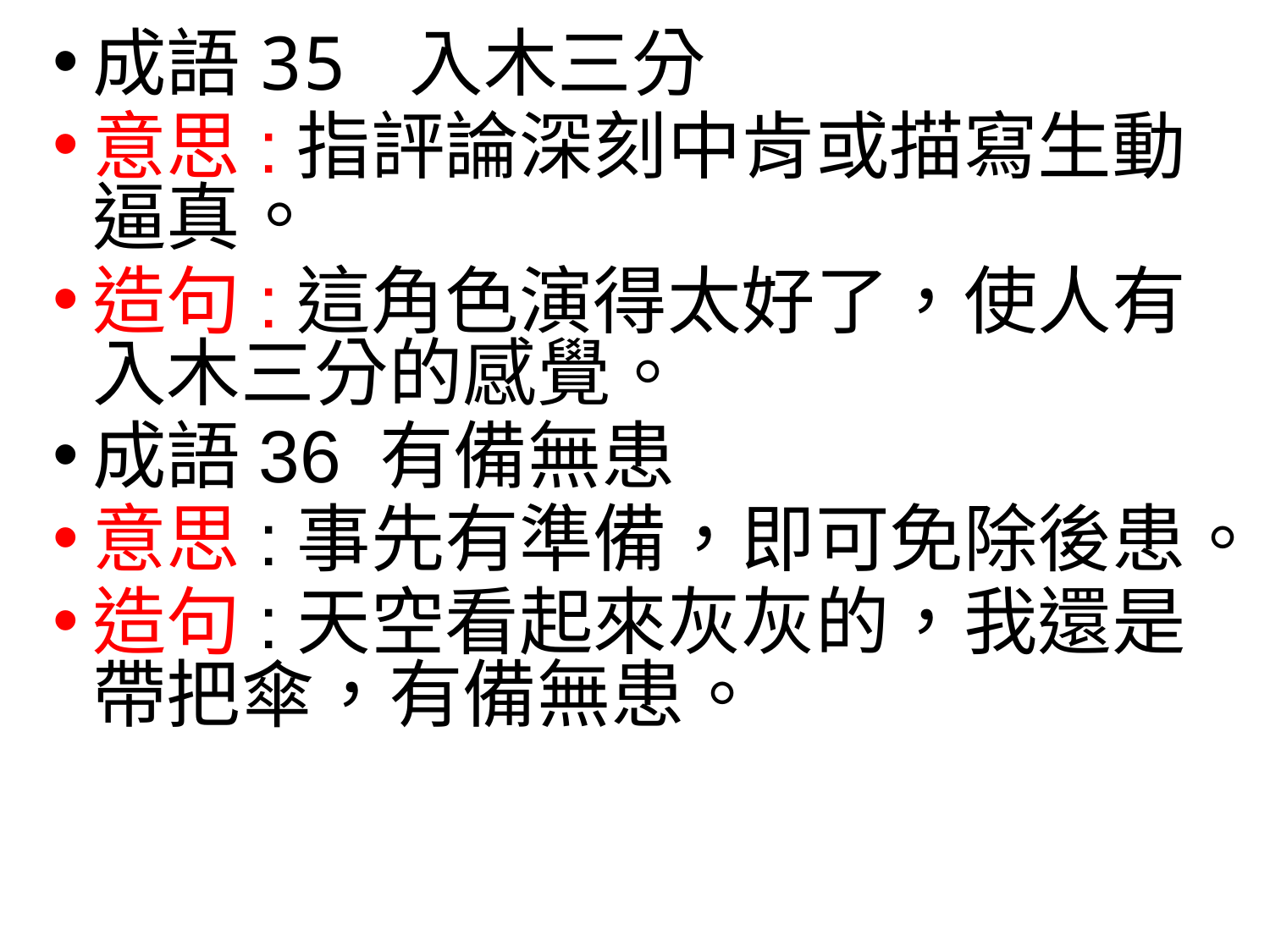

成語35 入木三分
意思:指評論深刻中肯或描寫生動逼真。
造句:這角色演得太好了，使人有入木三分的感覺。
成語36 有備無患
意思:事先有準備，即可免除後患。
造句:天空看起來灰灰的，我還是帶把傘，有備無患。